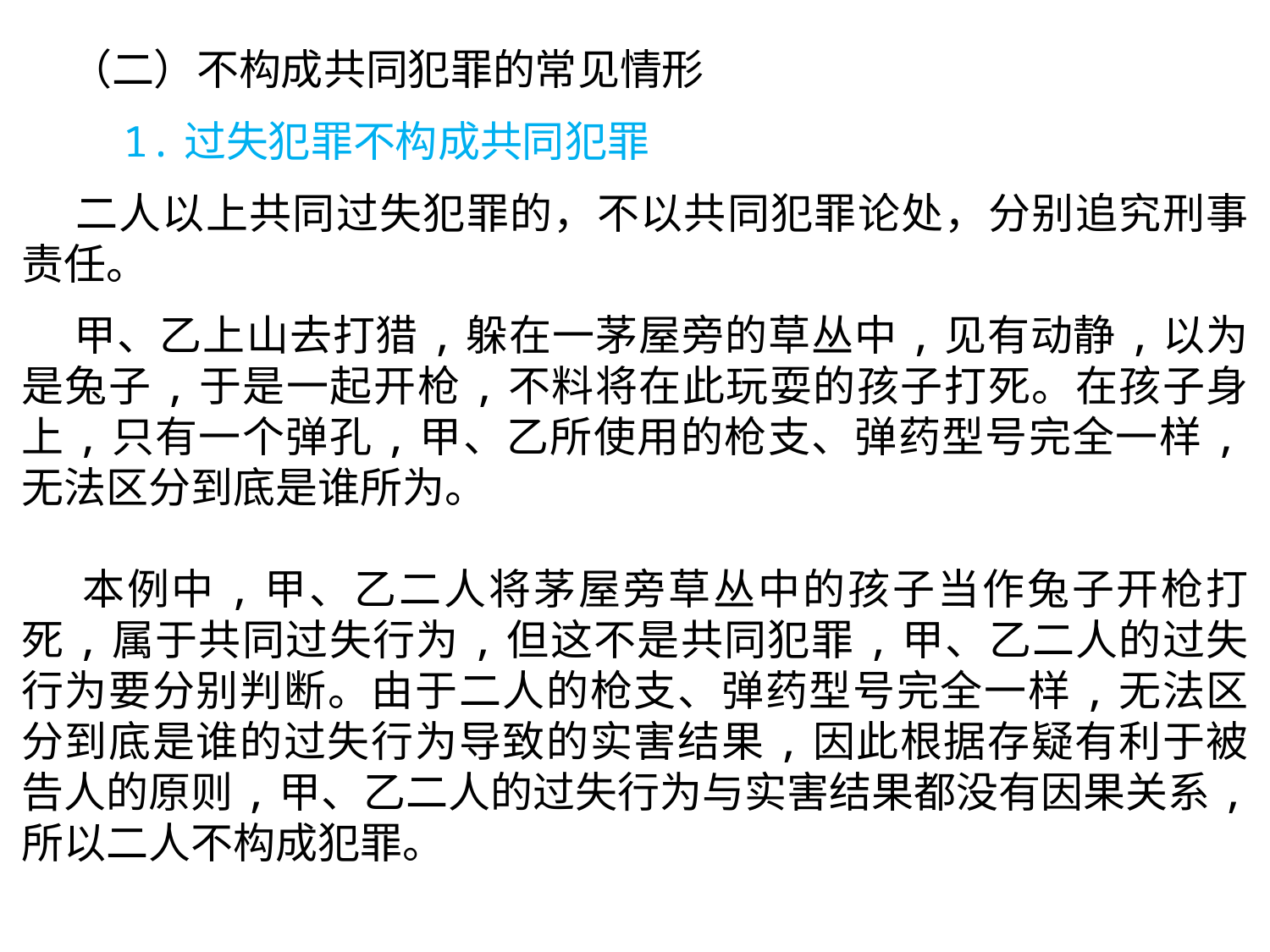

（二）不构成共同犯罪的常见情形

    1.过失犯罪不构成共同犯罪

    二人以上共同过失犯罪的，不以共同犯罪论处，分别追究刑事责任。

    甲、乙上山去打猎,躲在一茅屋旁的草丛中,见有动静,以为是兔子,于是一起开枪,不料将在此玩耍的孩子打死。在孩子身上,只有一个弹孔,甲、乙所使用的枪支、弹药型号完全一样,无法区分到底是谁所为。

    本例中,甲、乙二人将茅屋旁草丛中的孩子当作兔子开枪打死,属于共同过失行为,但这不是共同犯罪,甲、乙二人的过失行为要分别判断。由于二人的枪支、弹药型号完全一样,无法区分到底是谁的过失行为导致的实害结果,因此根据存疑有利于被告人的原则,甲、乙二人的过失行为与实害结果都没有因果关系,所以二人不构成犯罪。